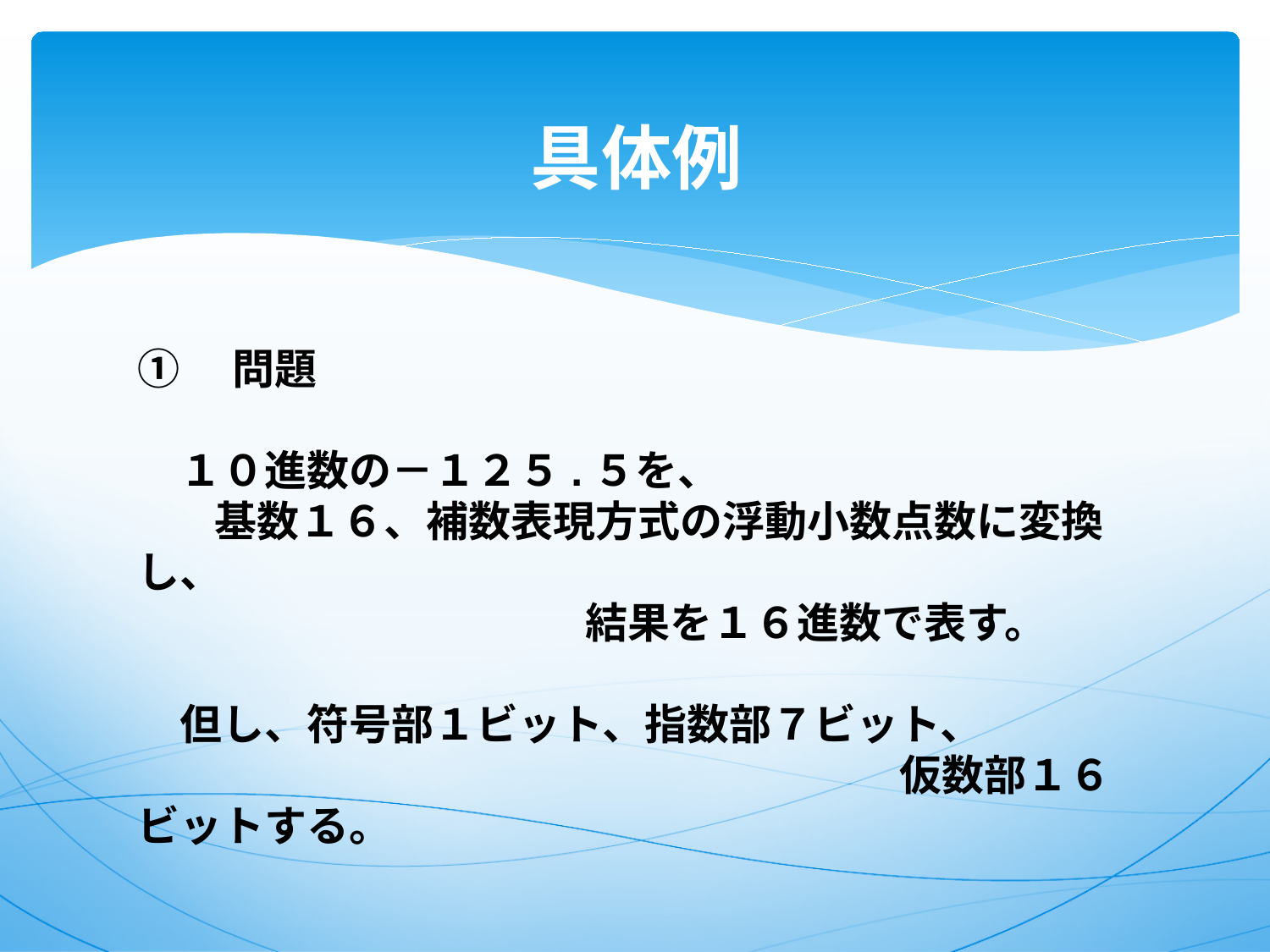

# 具体例
①　問題

　１０進数の－１２５.５を、
       基数１６、補数表現方式の浮動小数点数に変換し、
                                              結果を１６進数で表す。

　但し、符号部１ビット、指数部７ビット、
　　　　　　　　　　　　　　　　　　仮数部１６ビットする。